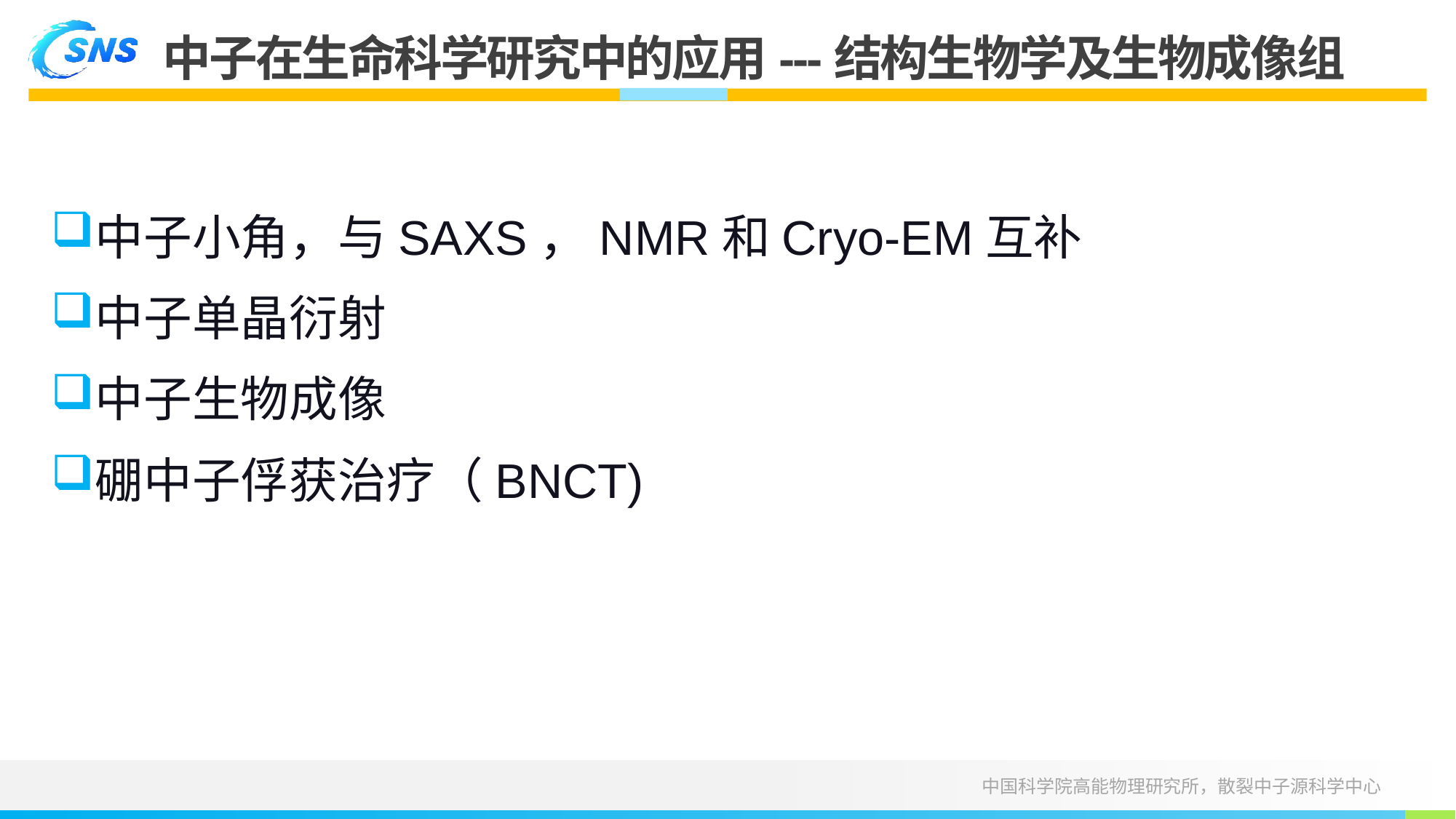

# 中子在生命科学研究中的应用---结构生物学及生物成像组

中子小角，与SAXS，NMR和Cryo-EM互补
中子单晶衍射
中子生物成像
硼中子俘获治疗（BNCT)